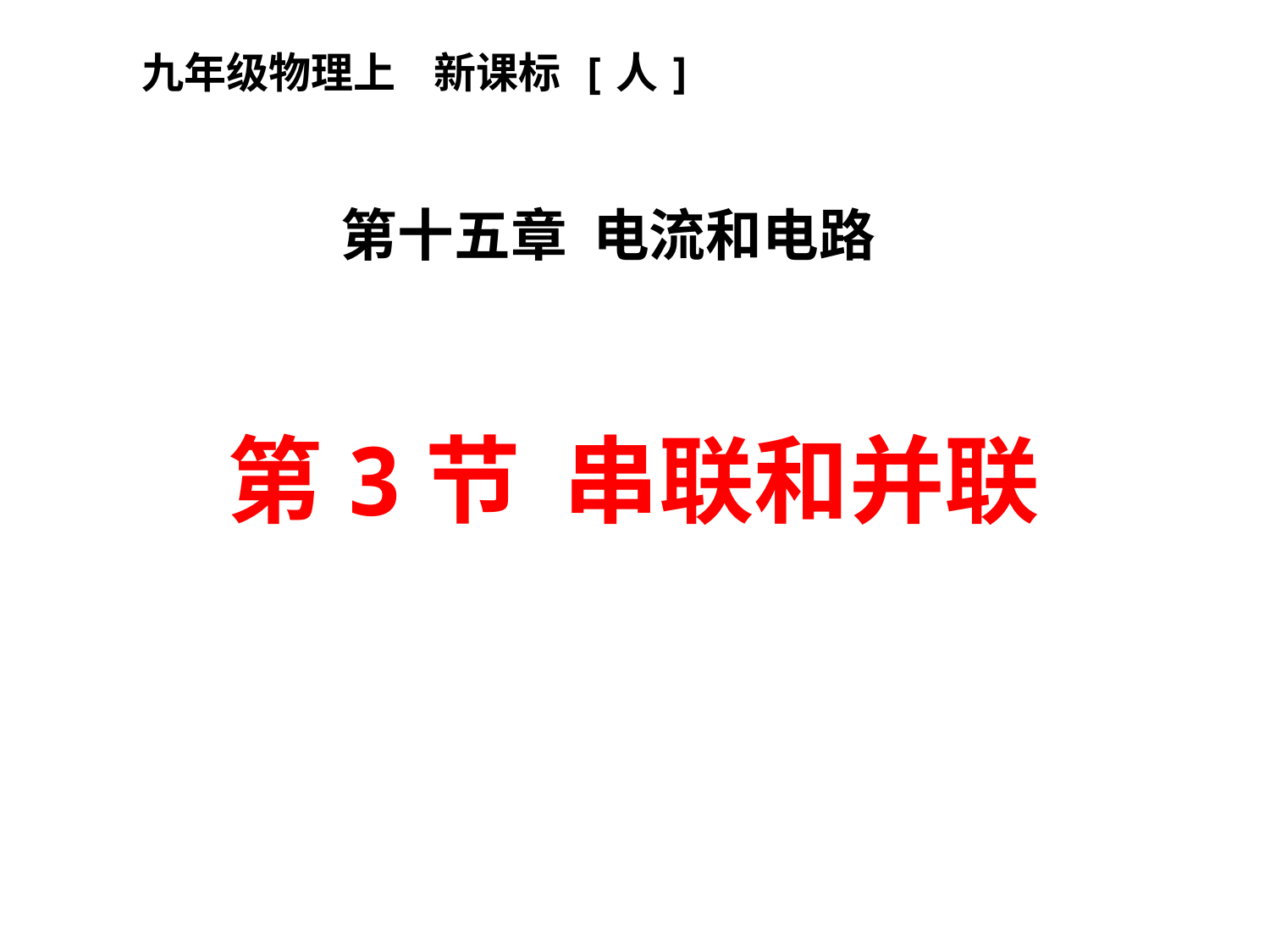

九年级物理上    新课标 [人]
第十五章  电流和电路

第3节  串联和并联